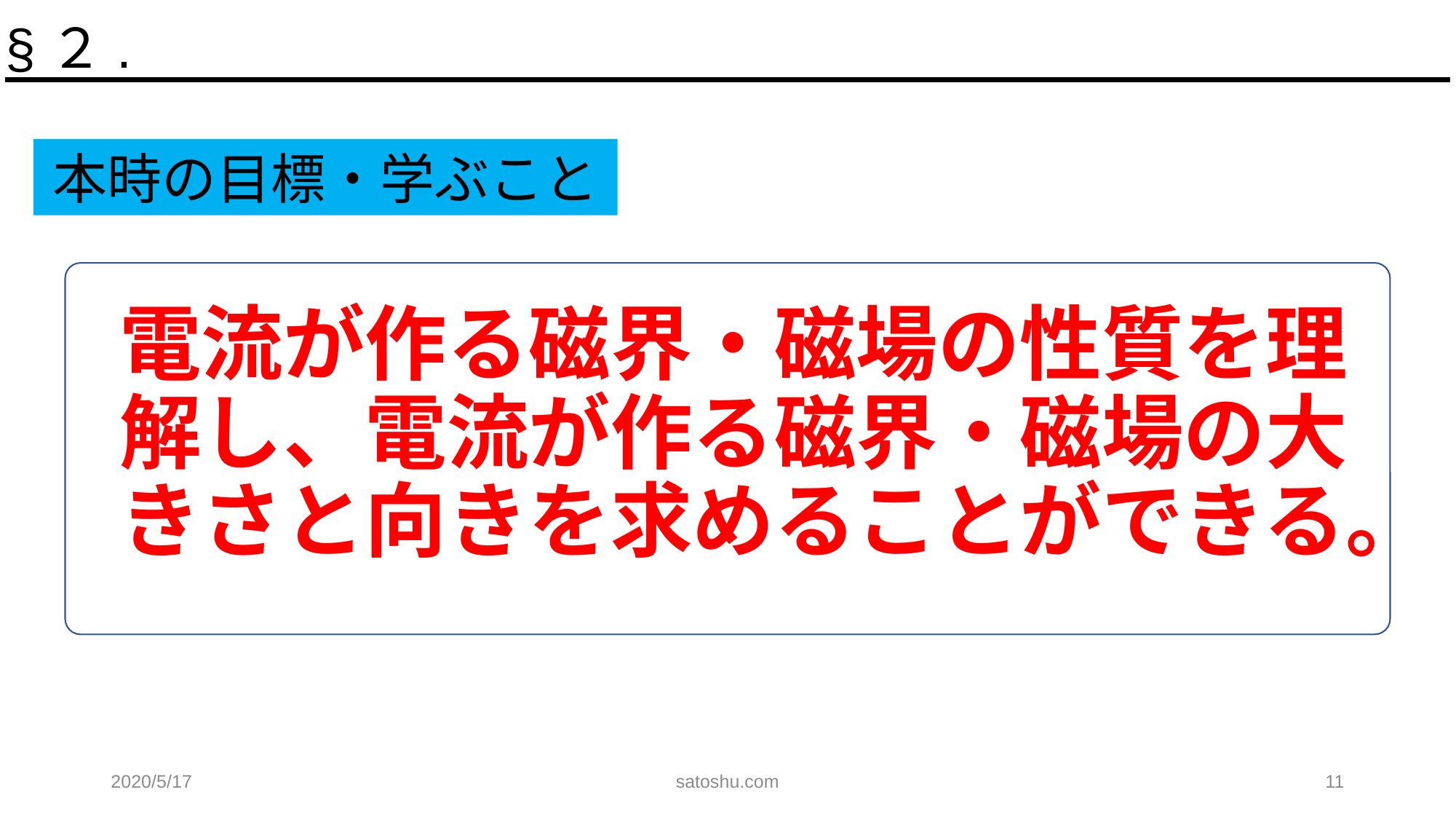

§２.
本時の目標・学ぶこと

電流が作る磁界・磁場の性質を理解し、電流が作る磁界・磁場の大きさと向きを求めることができる。
2020/5/17
satoshu.com
11